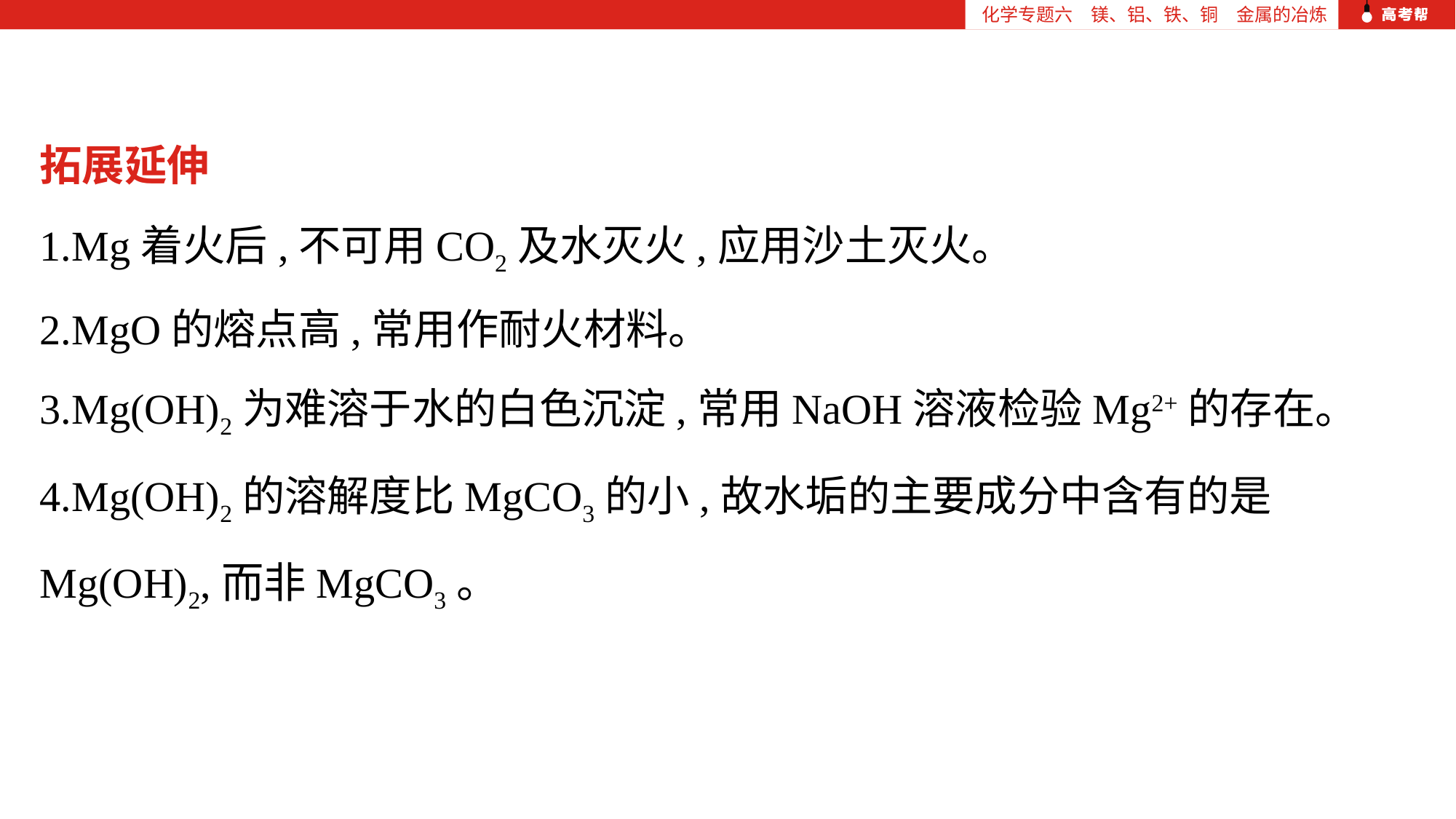

化学专题六　镁、铝、铁、铜　金属的冶炼

拓展延伸
1.Mg着火后,不可用CO2及水灭火,应用沙土灭火。
2.MgO的熔点高,常用作耐火材料。
3.Mg(OH)2为难溶于水的白色沉淀,常用NaOH溶液检验Mg2+的存在。
4.Mg(OH)2的溶解度比MgCO3的小,故水垢的主要成分中含有的是 Mg(OH)2,而非MgCO3。